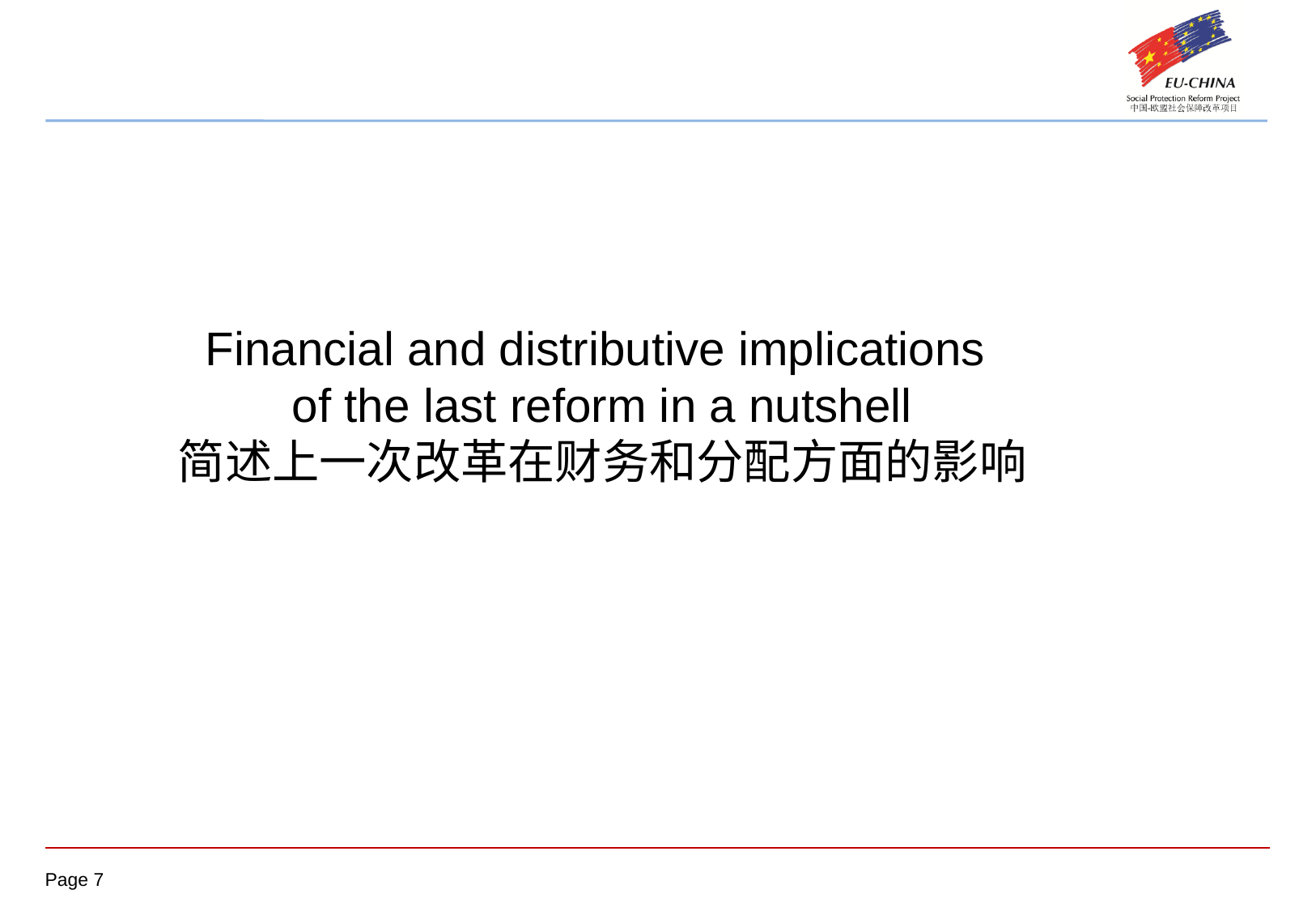

Financial and distributive implications
of the last reform in a nutshell
简述上一次改革在财务和分配方面的影响